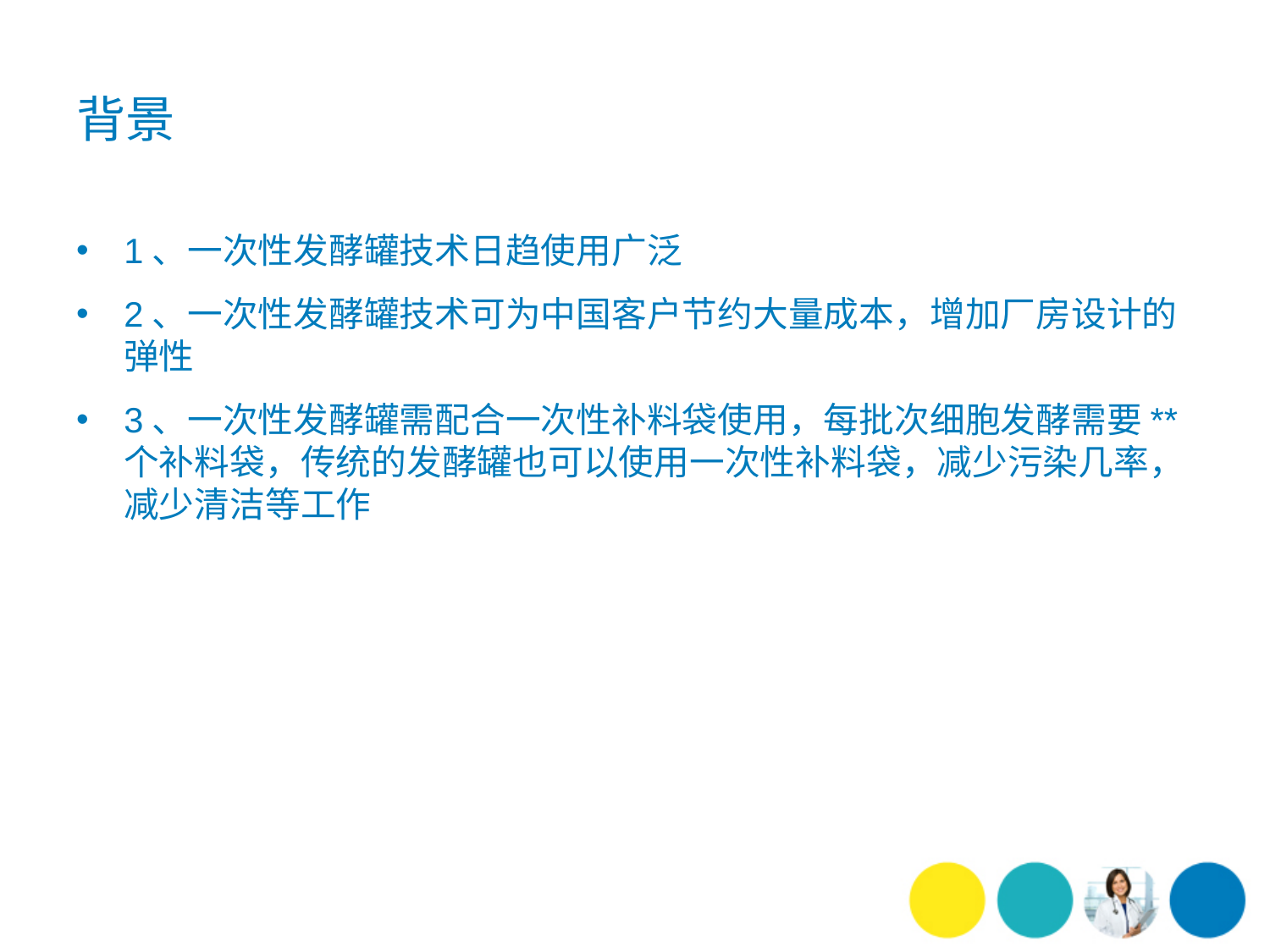

# 背景
1、一次性发酵罐技术日趋使用广泛
2、一次性发酵罐技术可为中国客户节约大量成本，增加厂房设计的弹性
3、一次性发酵罐需配合一次性补料袋使用，每批次细胞发酵需要**个补料袋，传统的发酵罐也可以使用一次性补料袋，减少污染几率，减少清洁等工作